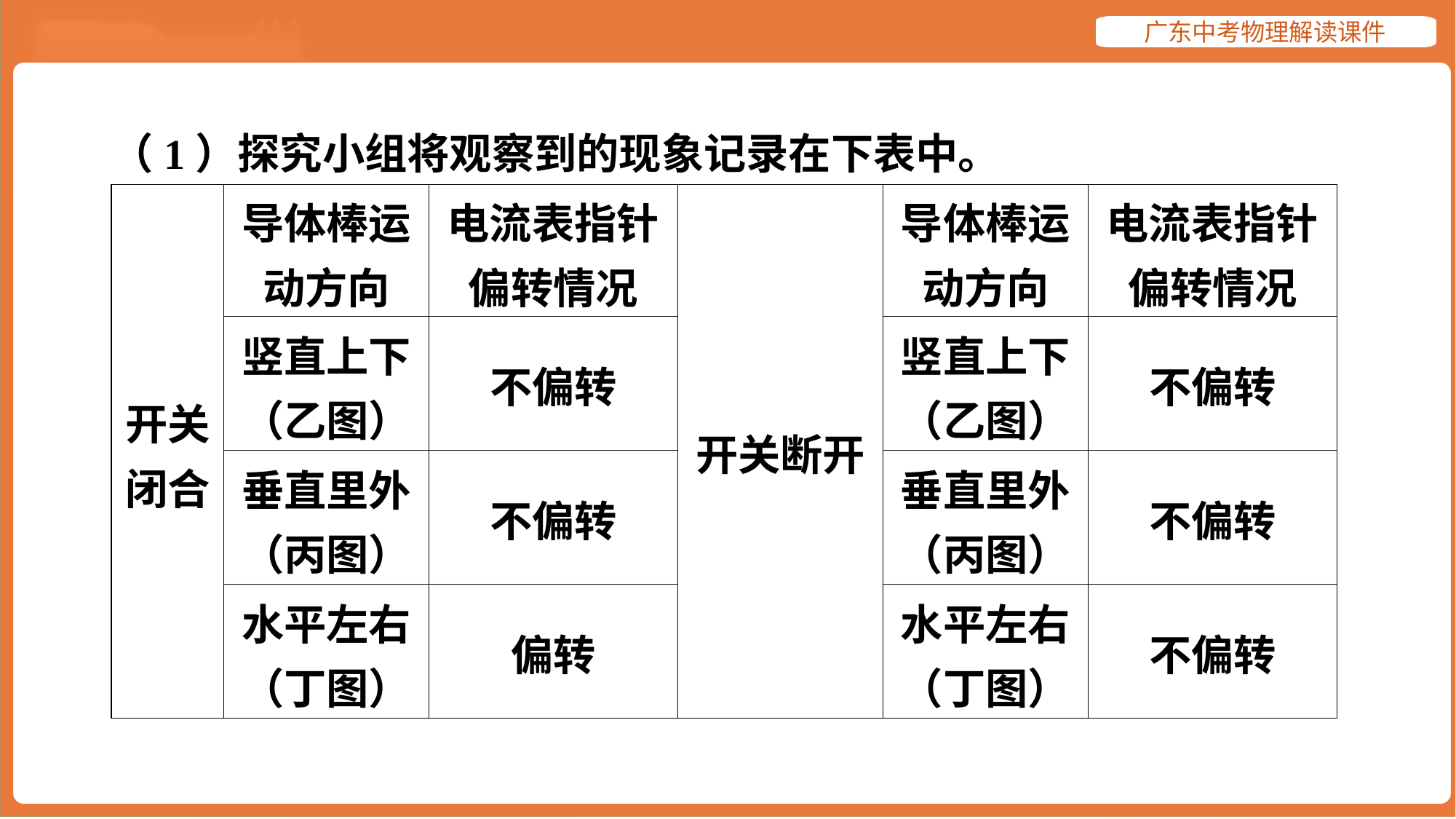

（1）探究小组将观察到的现象记录在下表中。
| 开关 闭合 | 导体棒运 动方向 | 电流表指针 偏转情况 | 开关断开 | 导体棒运 动方向 | 电流表指针 偏转情况 |
| --- | --- | --- | --- | --- | --- |
|  | 竖直上下 （乙图） | 不偏转 |  | 竖直上下 （乙图） | 不偏转 |
|  | 垂直里外 （丙图） | 不偏转 |  | 垂直里外 （丙图） | 不偏转 |
|  | 水平左右 （丁图） | 偏转 |  | 水平左右 （丁图） | 不偏转 |